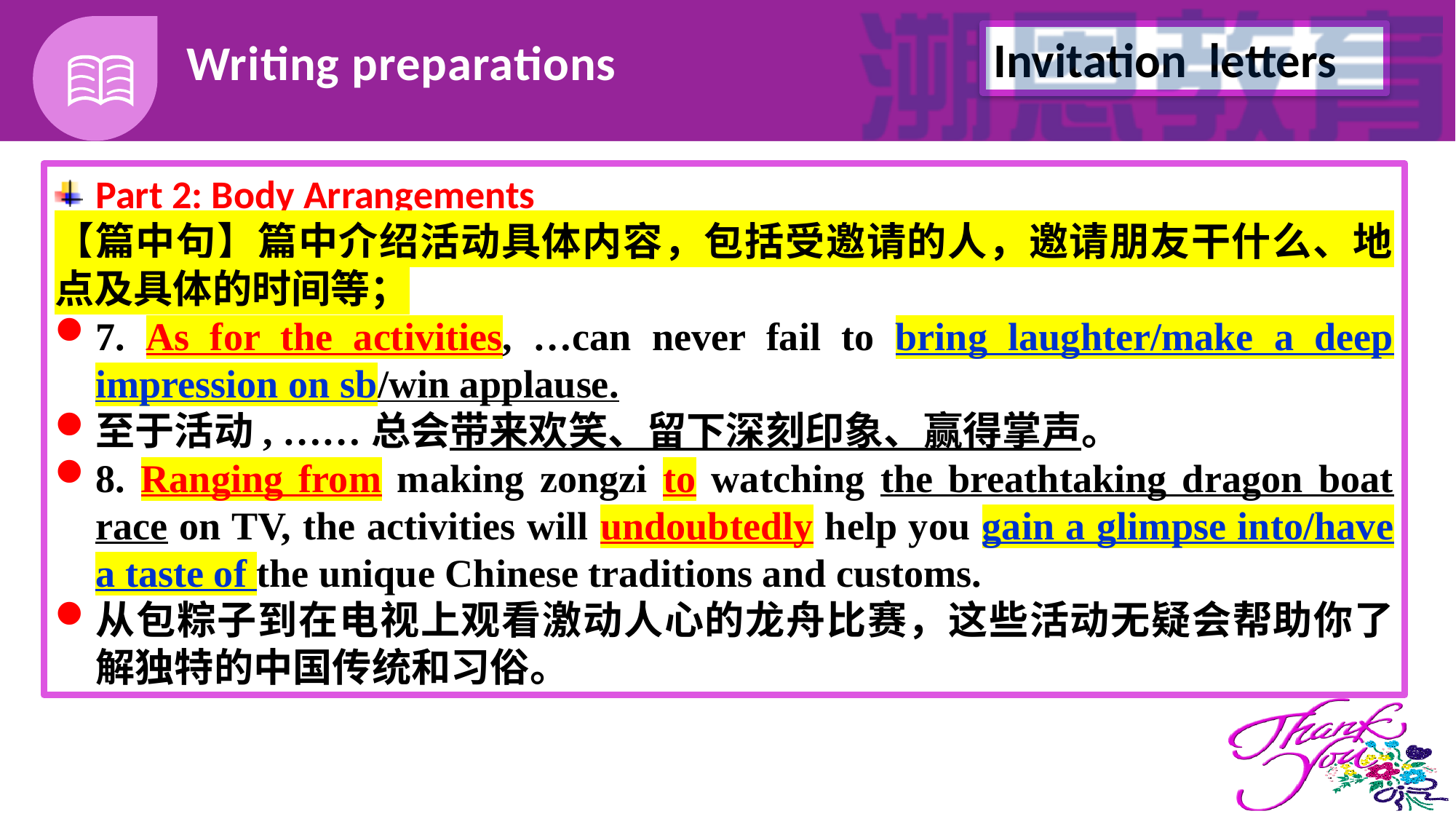

Writing preparations

Part 2: Body Arrangements
【篇中句】篇中介绍活动具体内容，包括受邀请的人，邀请朋友干什么、地点及具体的时间等；
7. As for the activities, …can never fail to bring laughter/make a deep impression on sb/win applause.
至于活动, ……总会带来欢笑、留下深刻印象、赢得掌声。
8. Ranging from making zongzi to watching the breathtaking dragon boat race on TV, the activities will undoubtedly help you gain a glimpse into/have a taste of the unique Chinese traditions and customs.
从包粽子到在电视上观看激动人心的龙舟比赛，这些活动无疑会帮助你了解独特的中国传统和习俗。